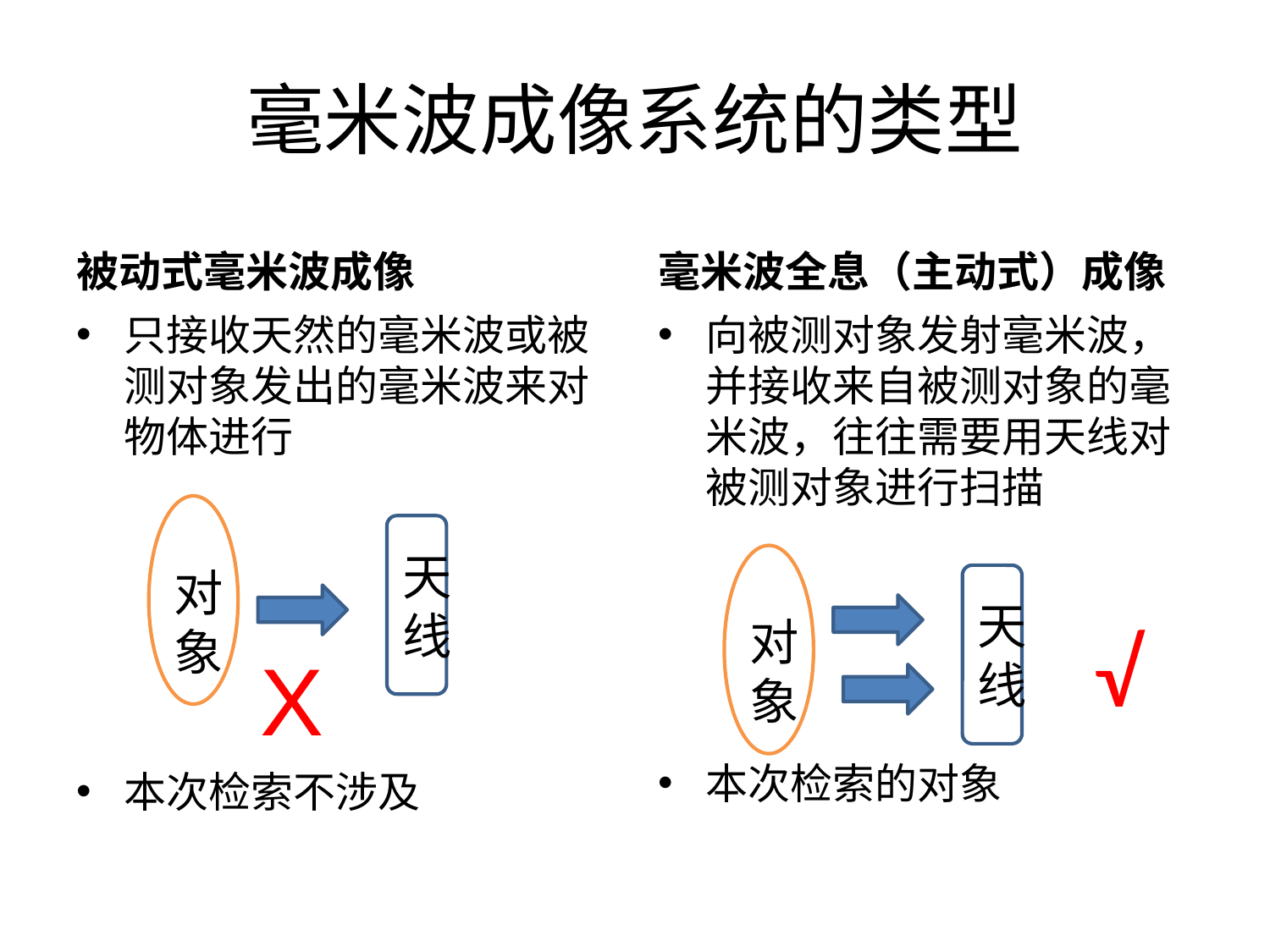

# 毫米波成像系统的类型
被动式毫米波成像
毫米波全息（主动式）成像
只接收天然的毫米波或被测对象发出的毫米波来对物体进行

本次检索不涉及
向被测对象发射毫米波，并接收来自被测对象的毫米波，往往需要用天线对被测对象进行扫描

本次检索的对象

对象对象对象
天线
对象对象对象
天线

√
Х